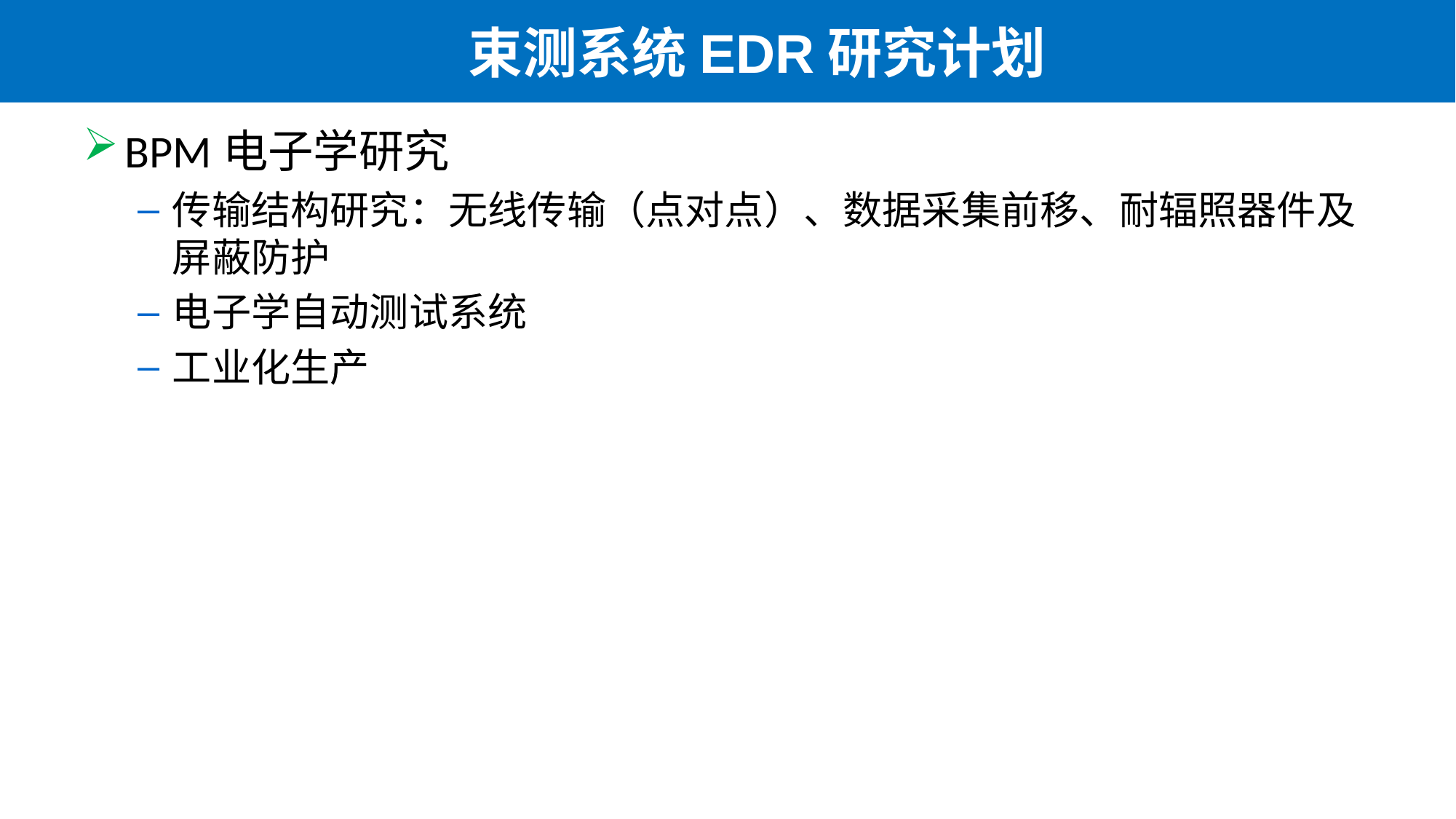

# 束测系统EDR研究计划
BPM电子学研究
传输结构研究：无线传输（点对点）、数据采集前移、耐辐照器件及屏蔽防护
电子学自动测试系统
工业化生产